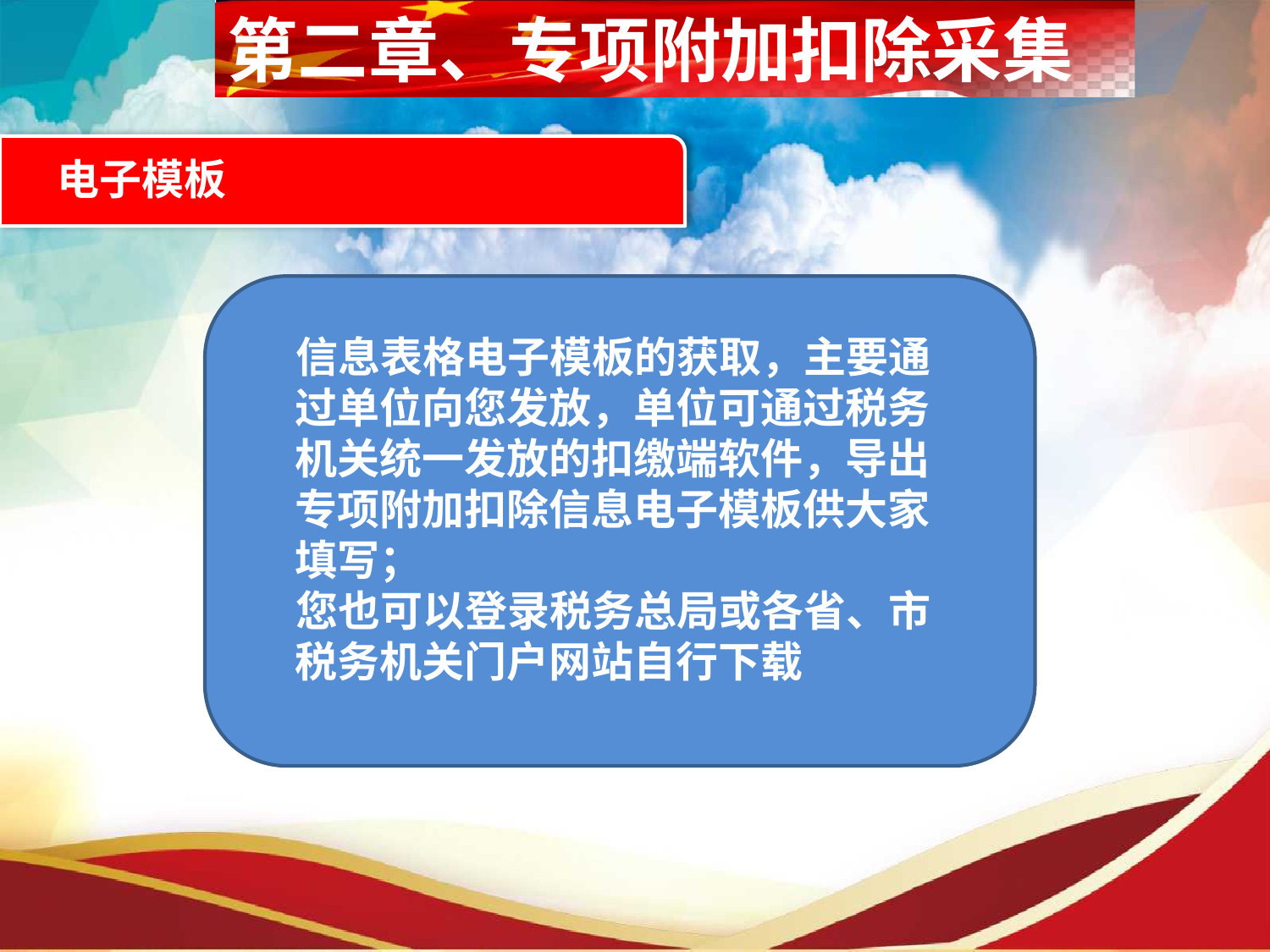

第二章、专项附加扣除采集

电子模板

    信息表格电子模板的获取，主要通过单位向您发放，单位可通过税务机关统一发放的扣缴端软件，导出专项附加扣除信息电子模板供大家填写；
    您也可以登录税务总局或各省、市税务机关门户网站自行下载